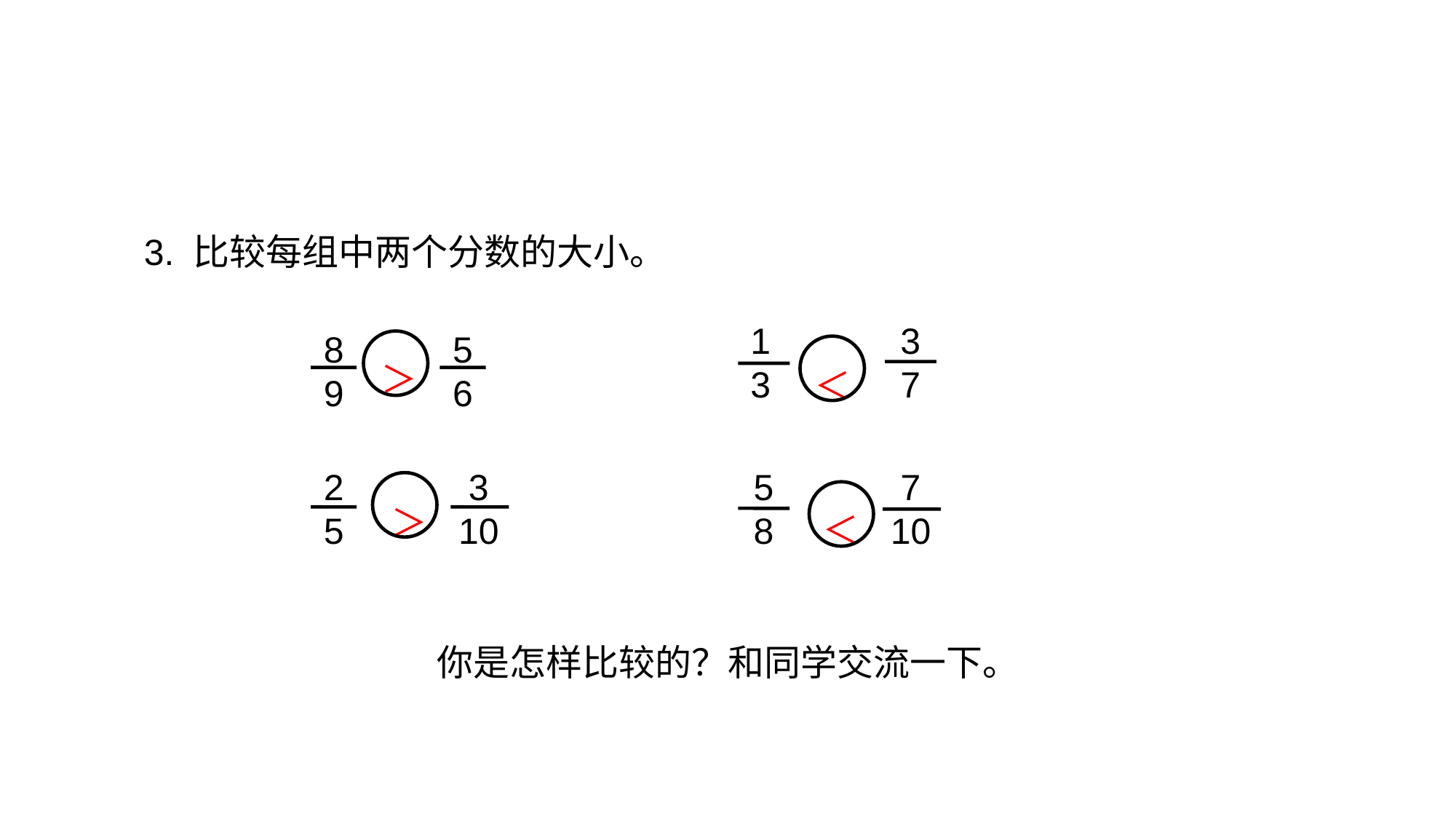

3. 比较每组中两个分数的大小。
＞
3
7
1
3

＜
8
9

5
6

＞
＜
3
10

7
10

2
5

5
8

你是怎样比较的？和同学交流一下。